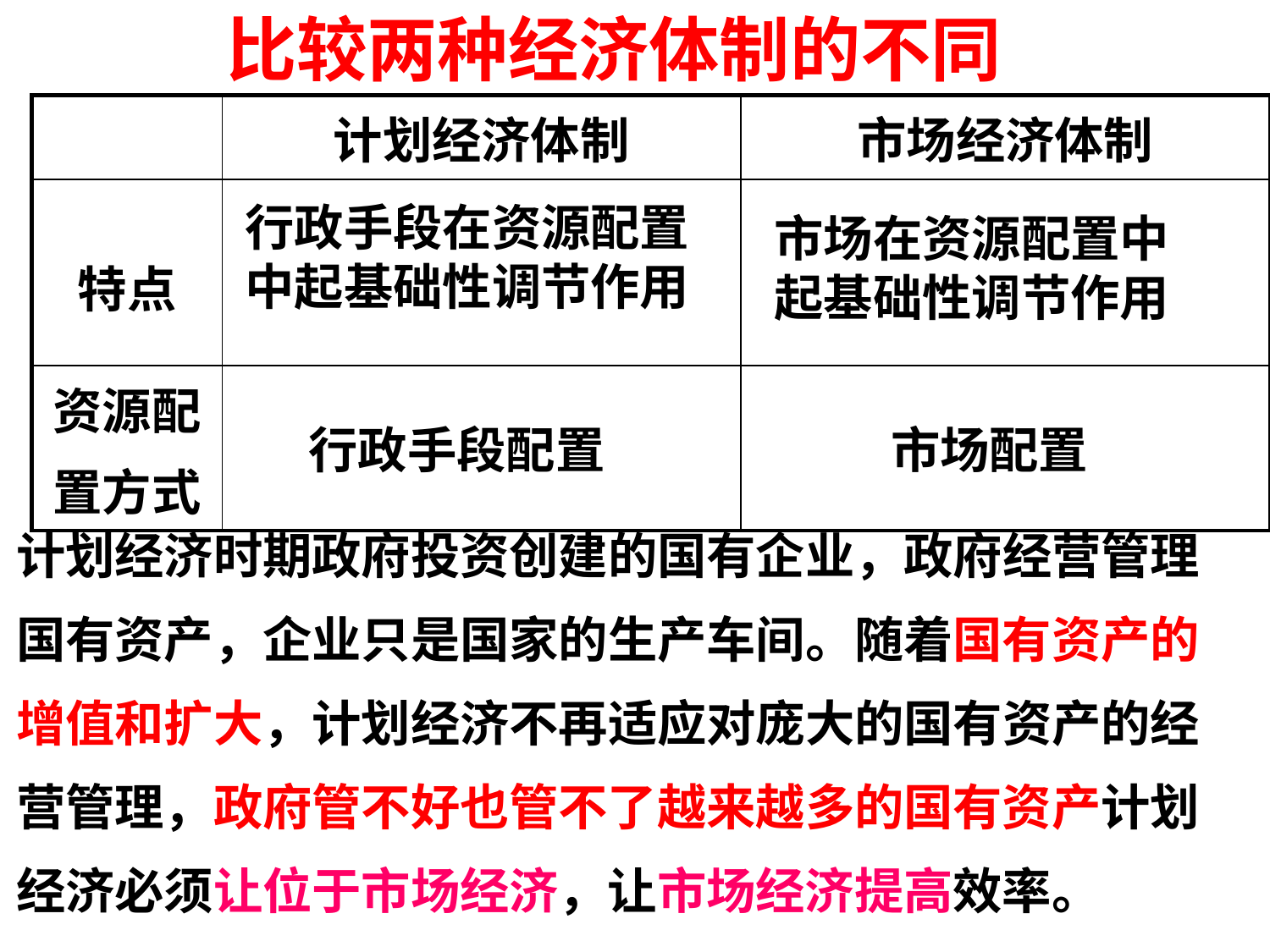

比较两种经济体制的不同
|  | 计划经济体制 | 市场经济体制 |
| --- | --- | --- |
| 特点 |  |  |
| 资源配 置方式 |  |  |
行政手段在资源配置中起基础性调节作用
市场在资源配置中起基础性调节作用
行政手段配置
市场配置
计划经济时期政府投资创建的国有企业，政府经营管理
国有资产，企业只是国家的生产车间。随着国有资产的
增值和扩大，计划经济不再适应对庞大的国有资产的经
营管理，政府管不好也管不了越来越多的国有资产计划
经济必须让位于市场经济，让市场经济提高效率。